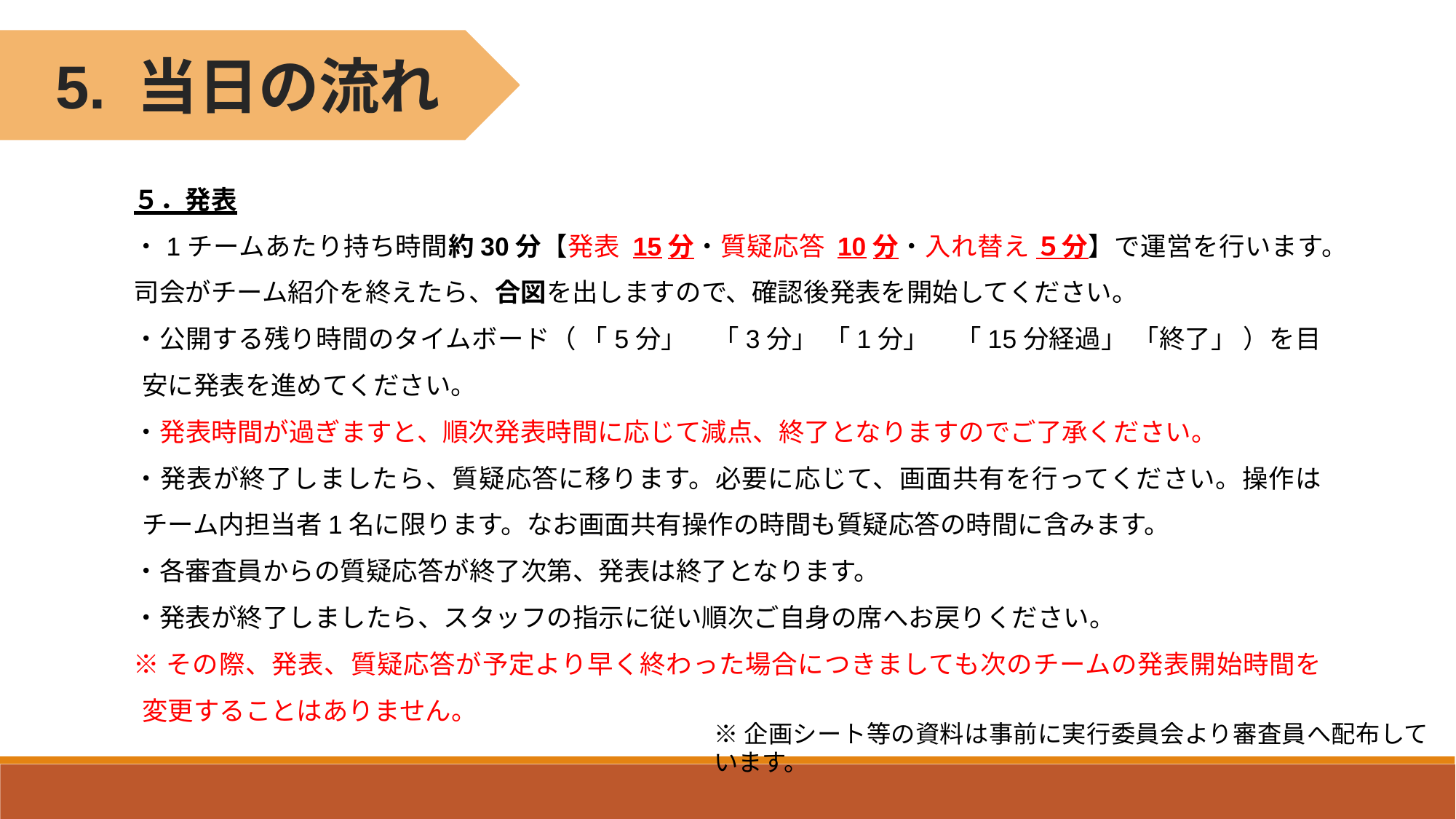

5. 当日の流れ
５．発表
・1チームあたり持ち時間約30分【発表 15分・質疑応答 10分・入れ替え ５分】で運営を行います。
司会がチーム紹介を終えたら、合図を出しますので、確認後発表を開始してください。
・公開する残り時間のタイムボード（ 「5分」　「3分」 「1分」　「15分経過」 「終了」 ）を目安に発表を進めてください。
・発表時間が過ぎますと、順次発表時間に応じて減点、終了となりますのでご了承ください。
・発表が終了しましたら、質疑応答に移ります。必要に応じて、画面共有を行ってください。操作はチーム内担当者1名に限ります。なお画面共有操作の時間も質疑応答の時間に含みます。
・各審査員からの質疑応答が終了次第、発表は終了となります。
・発表が終了しましたら、スタッフの指示に従い順次ご自身の席へお戻りください。
※その際、発表、質疑応答が予定より早く終わった場合につきましても次のチームの発表開始時間を変更することはありません。
※企画シート等の資料は事前に実行委員会より審査員へ配布しています。